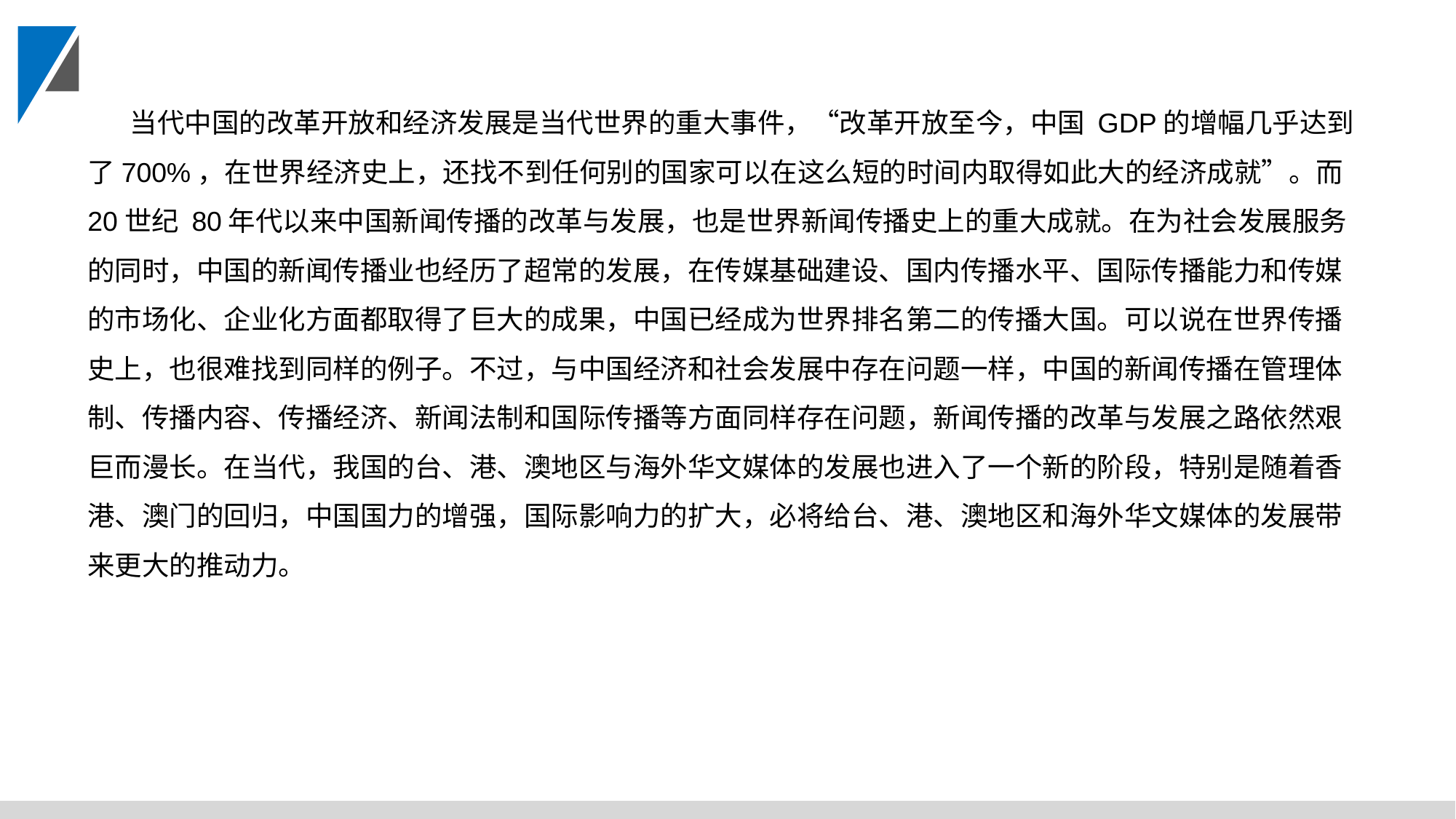

当代中国的改革开放和经济发展是当代世界的重大事件，“改革开放至今，中国 GDP的增幅几乎达到了700%，在世界经济史上，还找不到任何别的国家可以在这么短的时间内取得如此大的经济成就”。而 20世纪 80年代以来中国新闻传播的改革与发展，也是世界新闻传播史上的重大成就。在为社会发展服务的同时，中国的新闻传播业也经历了超常的发展，在传媒基础建设、国内传播水平、国际传播能力和传媒的市场化、企业化方面都取得了巨大的成果，中国已经成为世界排名第二的传播大国。可以说在世界传播史上，也很难找到同样的例子。不过，与中国经济和社会发展中存在问题一样，中国的新闻传播在管理体制、传播内容、传播经济、新闻法制和国际传播等方面同样存在问题，新闻传播的改革与发展之路依然艰巨而漫长。在当代，我国的台、港、澳地区与海外华文媒体的发展也进入了一个新的阶段，特别是随着香港、澳门的回归，中国国力的增强，国际影响力的扩大，必将给台、港、澳地区和海外华文媒体的发展带来更大的推动力。